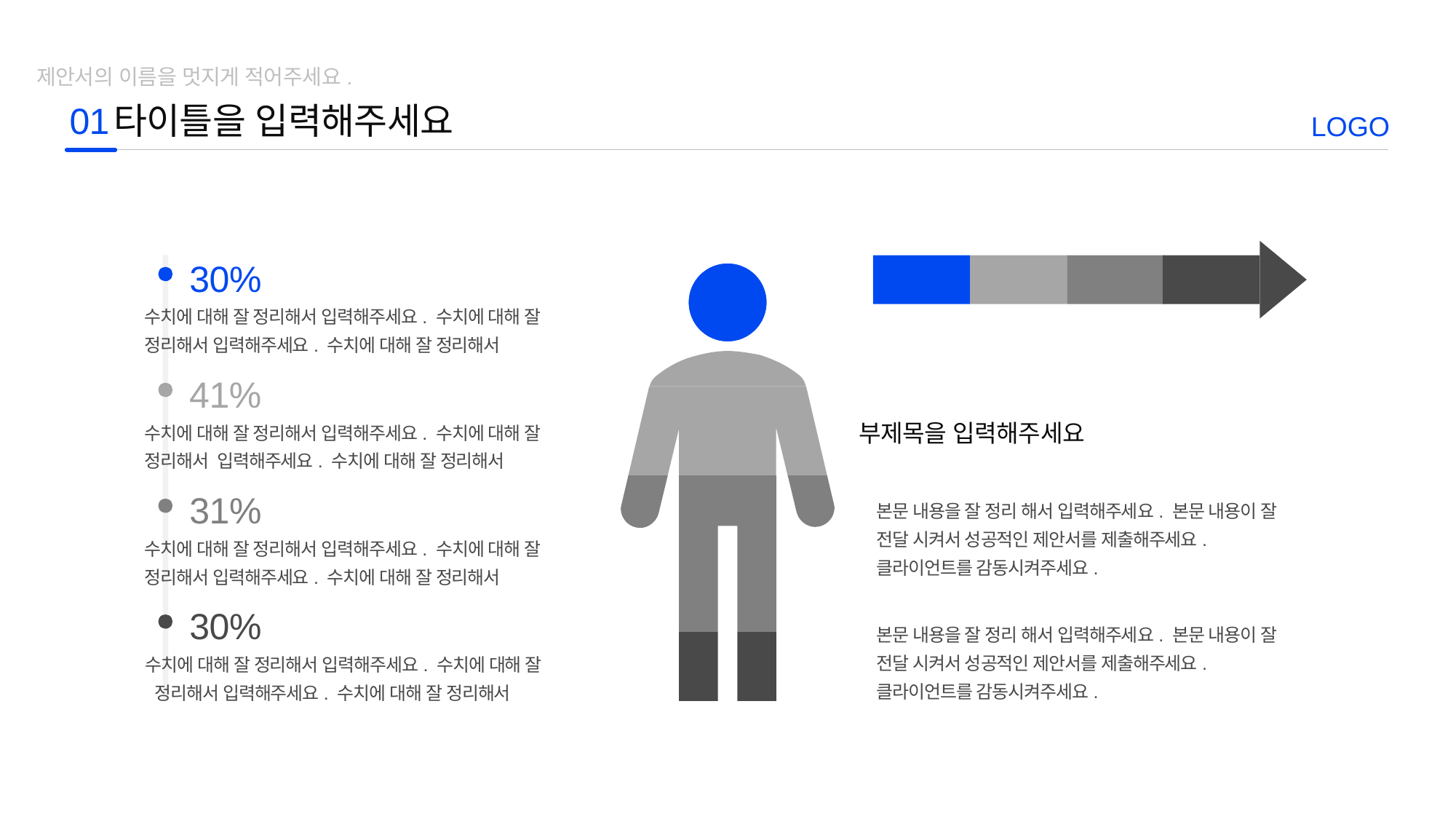

제안서의 이름을 멋지게 적어주세요.
01
타이틀을 입력해주세요
LOGO
30%

30%
41%
31%
30%

수치에 대해 잘 정리해서 입력해주세요. 수치에 대해 잘
정리해서 입력해주세요. 수치에 대해 잘 정리해서

41%

부제목을 입력해주세요
수치에 대해 잘 정리해서 입력해주세요. 수치에 대해 잘
정리해서  입력해주세요. 수치에 대해 잘 정리해서

31%
본문 내용을 잘 정리 해서 입력해주세요. 본문 내용이 잘 전달 시켜서 성공적인 제안서를 제출해주세요. 클라이언트를 감동시켜주세요.

수치에 대해 잘 정리해서 입력해주세요. 수치에 대해 잘
정리해서 입력해주세요. 수치에 대해 잘 정리해서
30%
본문 내용을 잘 정리 해서 입력해주세요. 본문 내용이 잘 전달 시켜서 성공적인 제안서를 제출해주세요. 클라이언트를 감동시켜주세요.

수치에 대해 잘 정리해서 입력해주세요. 수치에 대해 잘
 정리해서 입력해주세요. 수치에 대해 잘 정리해서